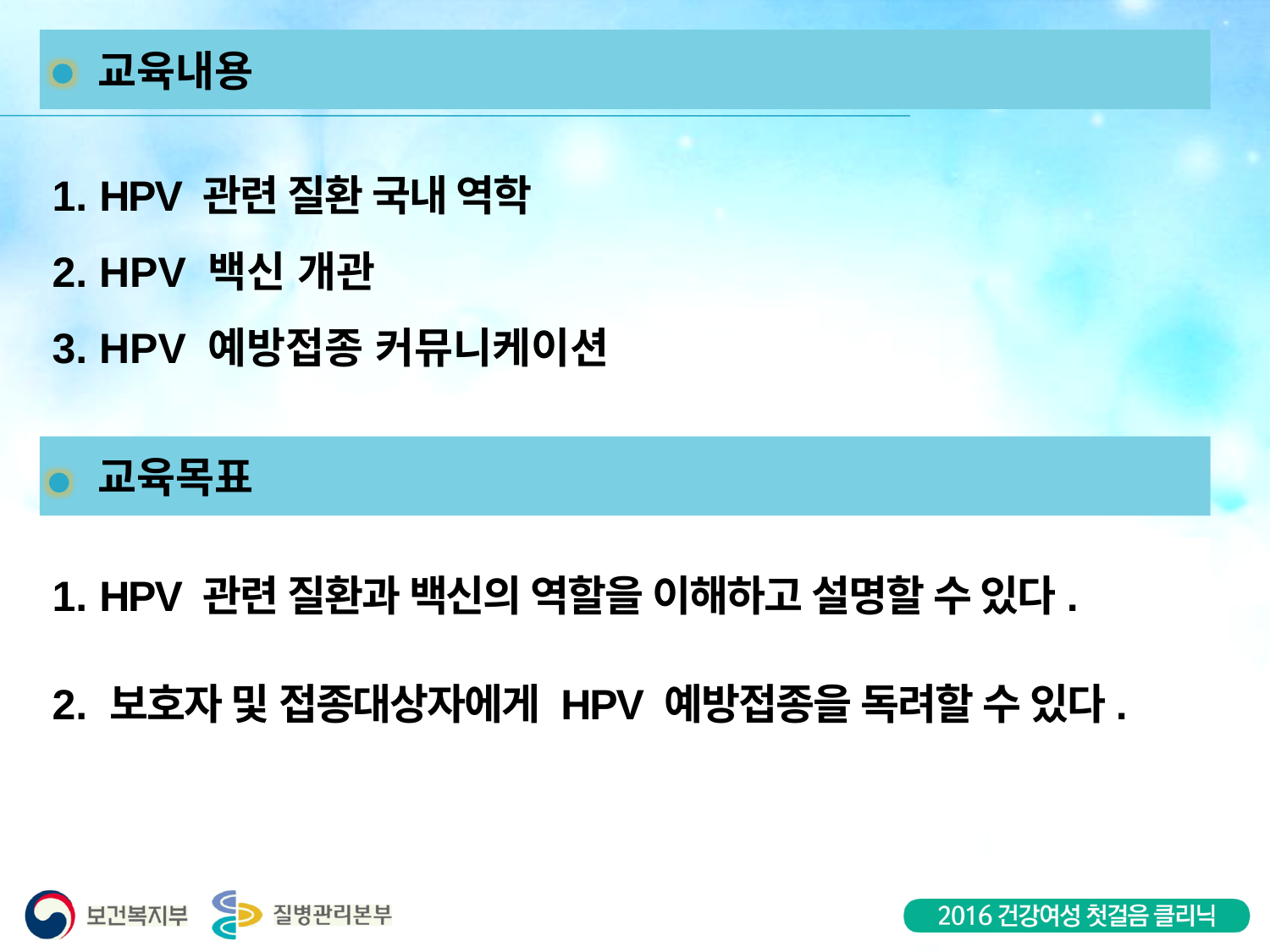

교육내용

1. HPV 관련 질환 국내 역학

2. HPV 백신 개관

3. HPV 예방접종 커뮤니케이션

   교육목표

1. HPV 관련 질환과 백신의 역할을 이해하고 설명할 수 있다.

2. 보호자 및 접종대상자에게 HPV 예방접종을 독려할 수 있다.